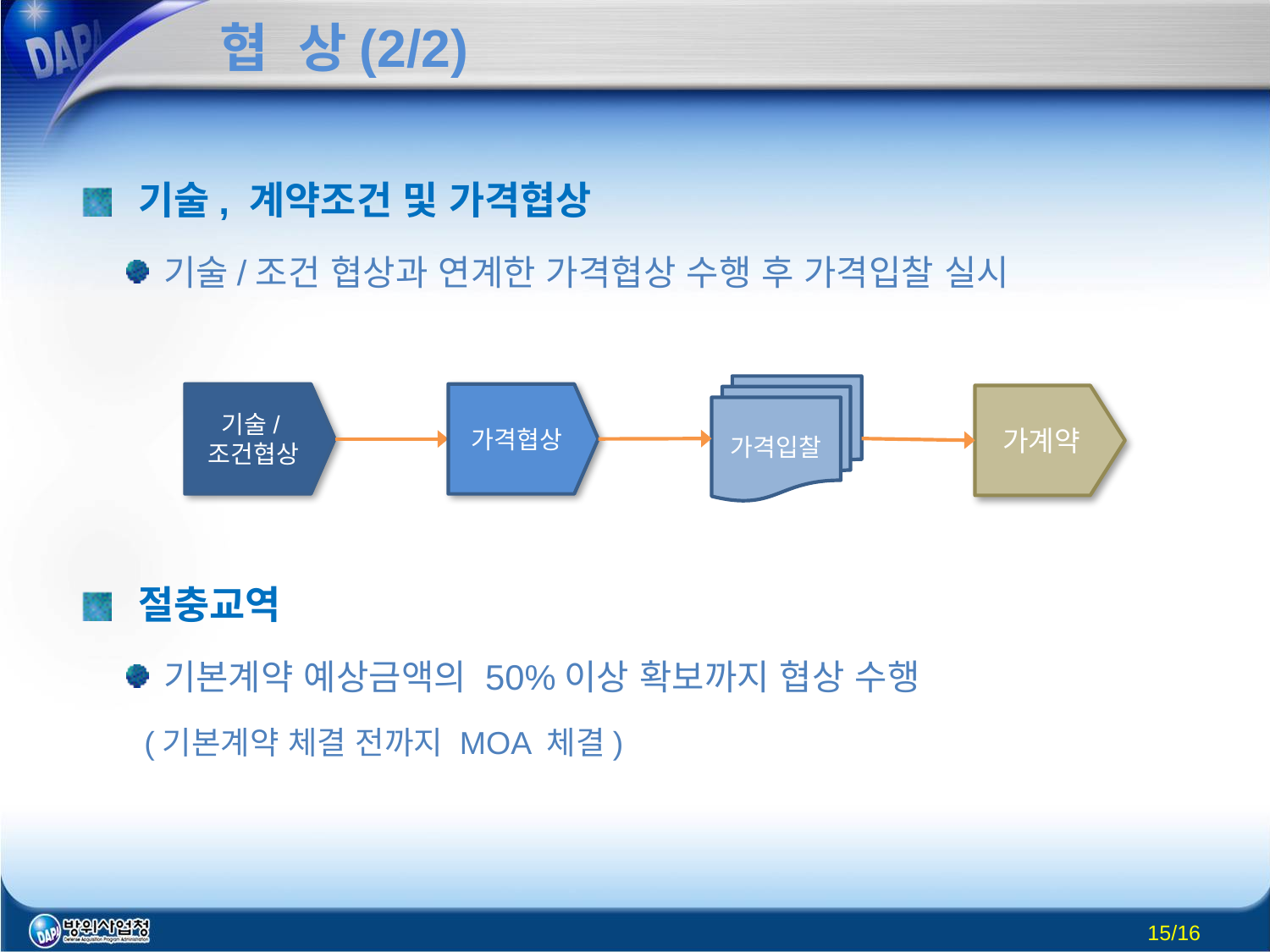

# 협  상(2/2)
기술, 계약조건 및 가격협상
기술/조건 협상과 연계한 가격협상 수행 후 가격입찰 실시

절충교역
기본계약 예상금액의 50%이상 확보까지 협상 수행
  (기본계약 체결 전까지 MOA 체결)
가격입찰
기술/조건협상
가격협상
가계약
15/16